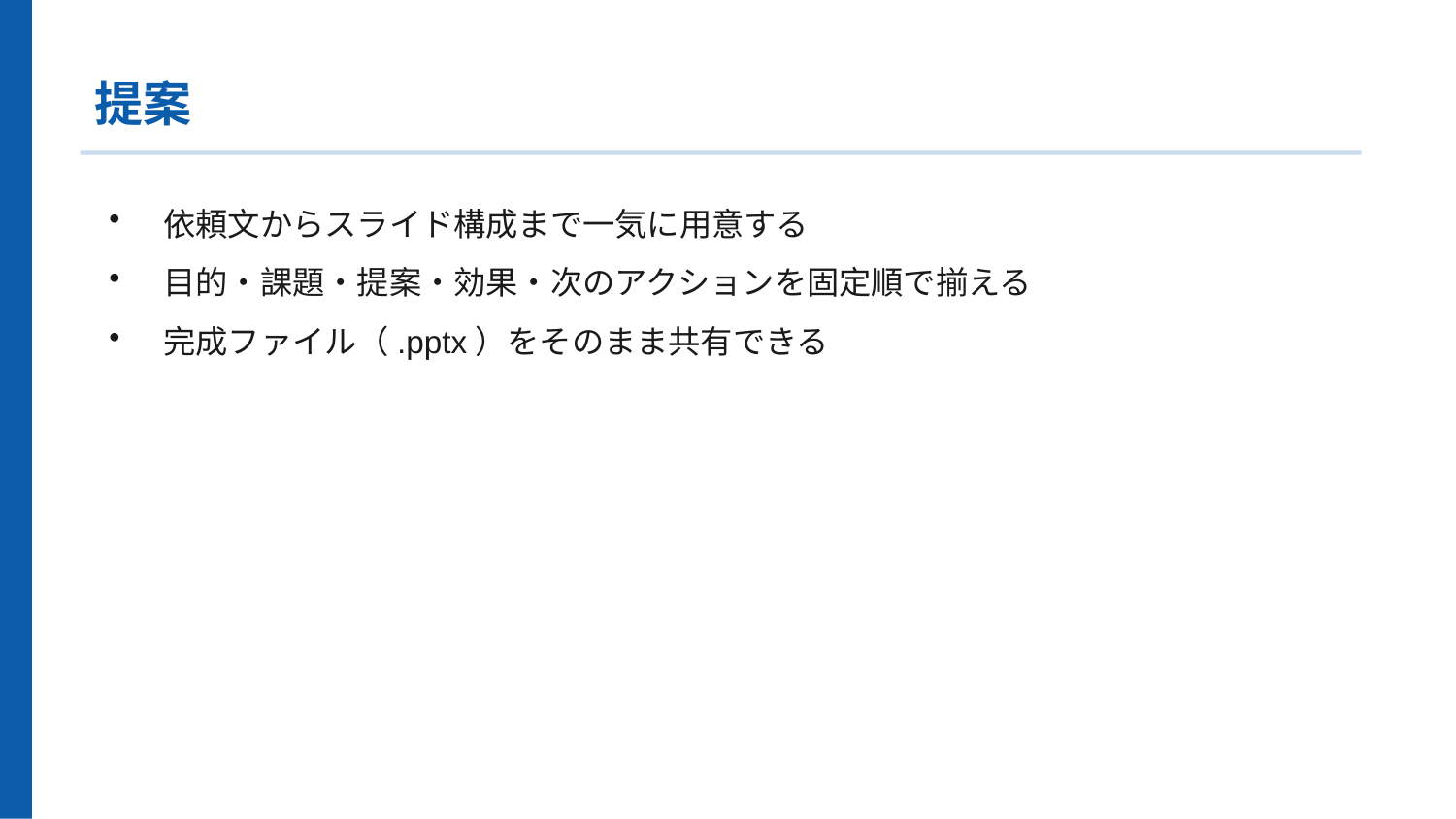

提案

依頼文からスライド構成まで一気に用意する
目的・課題・提案・効果・次のアクションを固定順で揃える
完成ファイル（.pptx）をそのまま共有できる